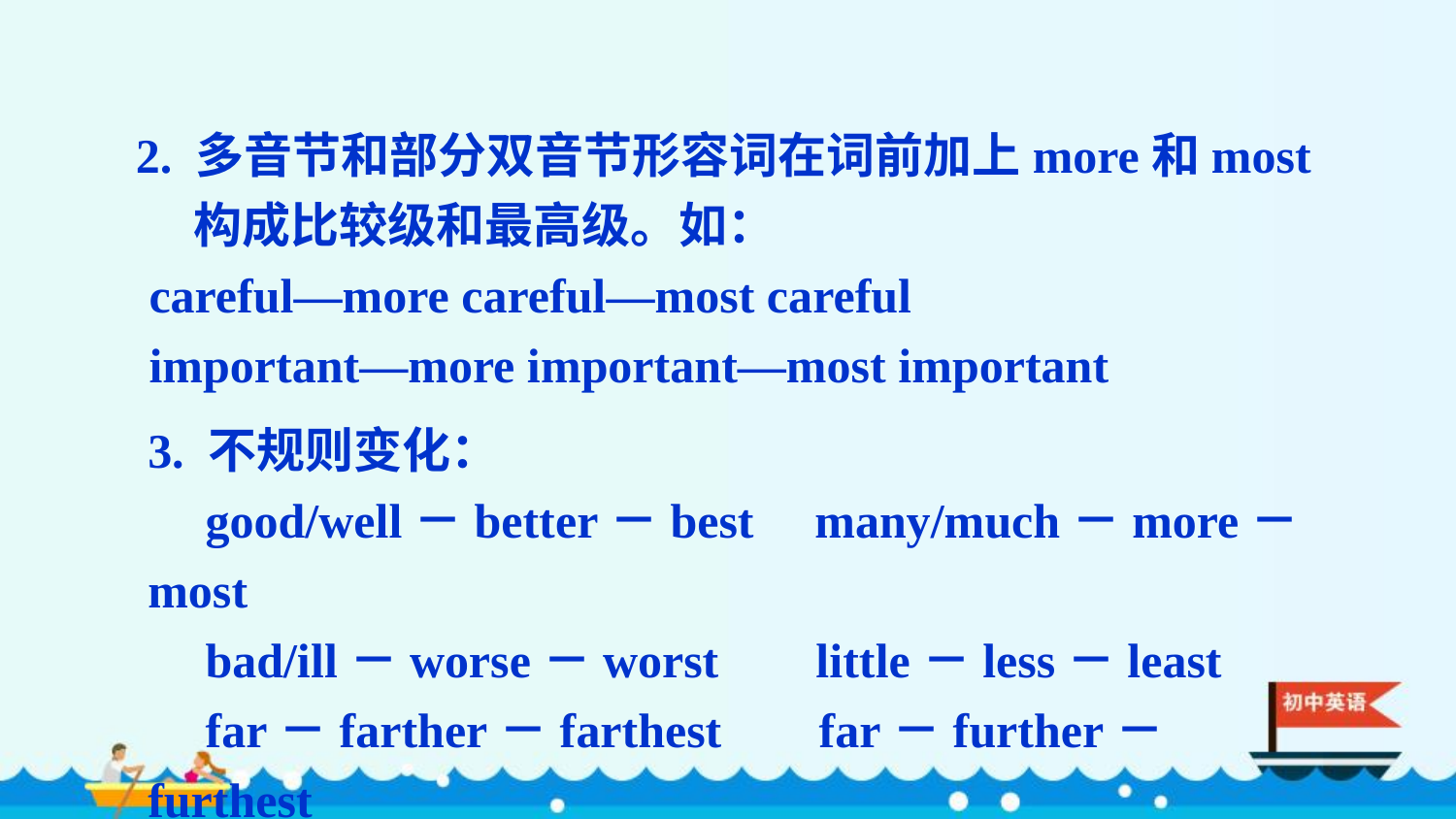

2. 多音节和部分双音节形容词在词前加上more和most构成比较级和最高级。如：
careful—more careful—most careful
important—more important—most important
3. 不规则变化：
good/well－better－best     many/much－more－most
bad/ill－worse－worst        little－less－least
far－farther－farthest        far－further－furthest
old－older－oldest               old－elder－eldest